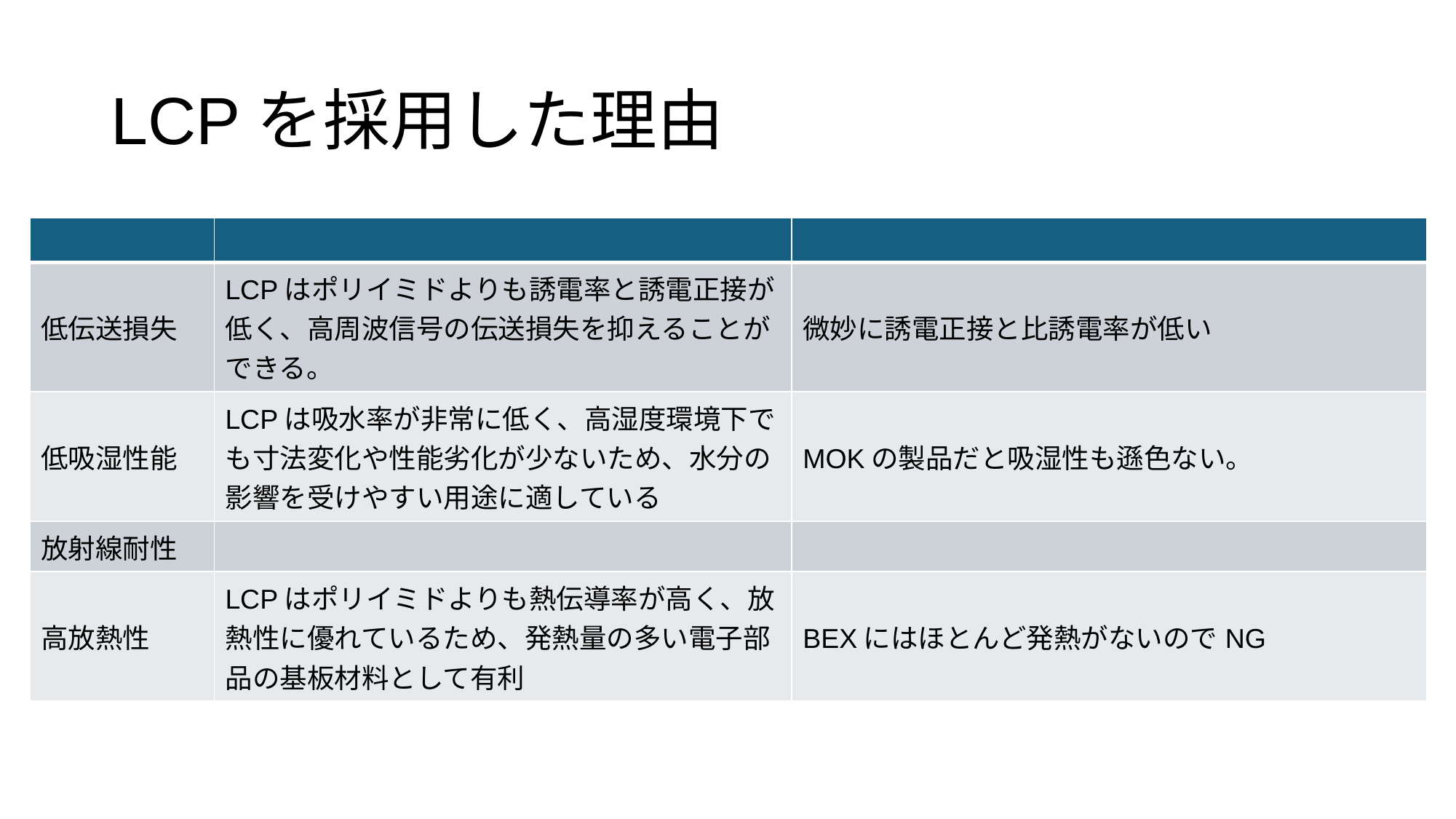

# LCPを採用した理由
|  |  |  |
| --- | --- | --- |
| 低伝送損失 | LCPはポリイミドよりも誘電率と誘電正接が低く、高周波信号の伝送損失を抑えることができる。 | 微妙に誘電正接と比誘電率が低い |
| 低吸湿性能 | LCPは吸水率が非常に低く、高湿度環境下でも寸法変化や性能劣化が少ないため、水分の影響を受けやすい用途に適している | MOKの製品だと吸湿性も遜色ない。 |
| 放射線耐性 |  |  |
| 高放熱性 | LCPはポリイミドよりも熱伝導率が高く、放熱性に優れているため、発熱量の多い電子部品の基板材料として有利 | BEXにはほとんど発熱がないのでNG |